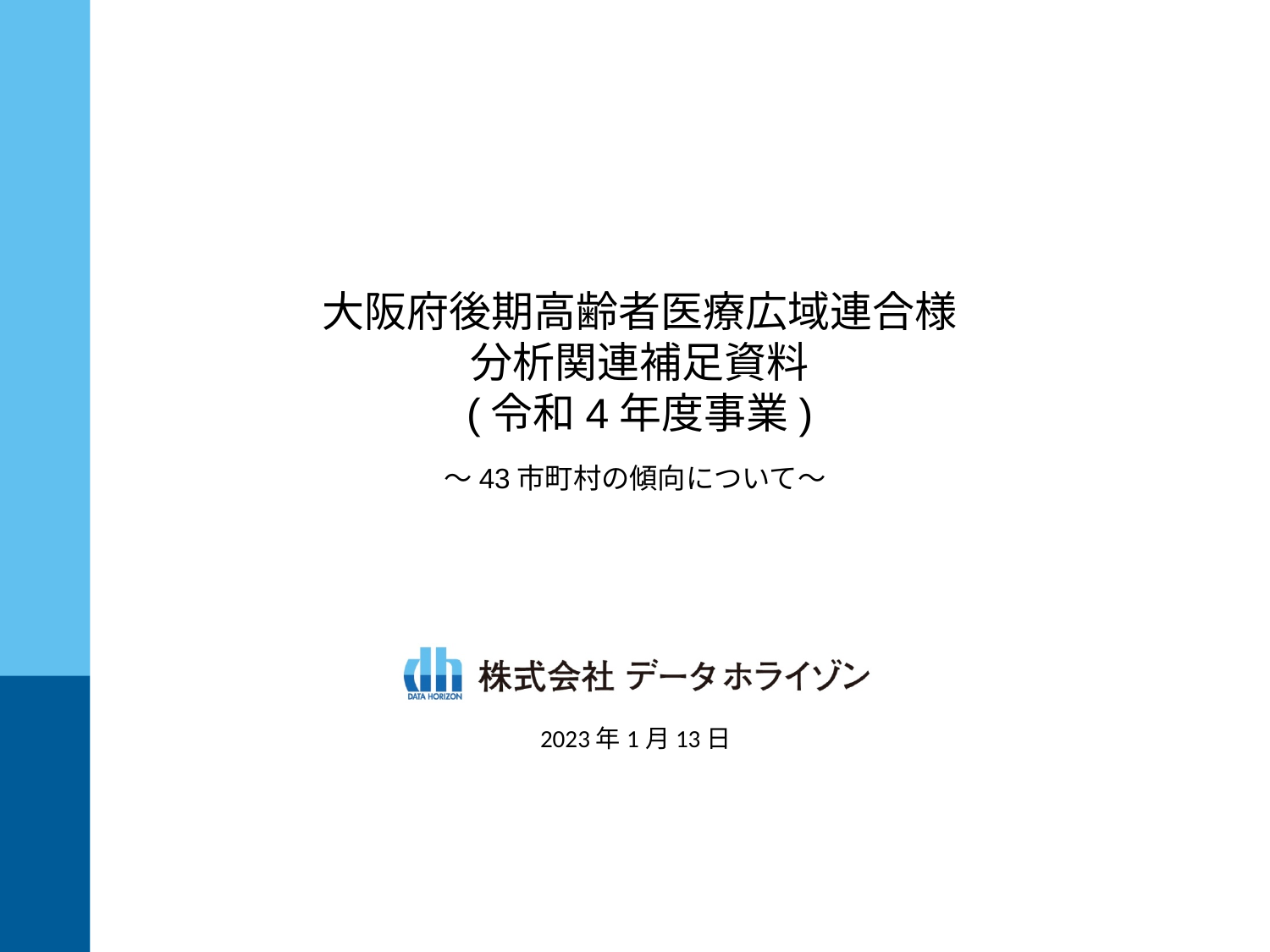

大阪府後期高齢者医療広域連合様
分析関連補足資料
(令和4年度事業)

～43市町村の傾向について～
2023年1月13日